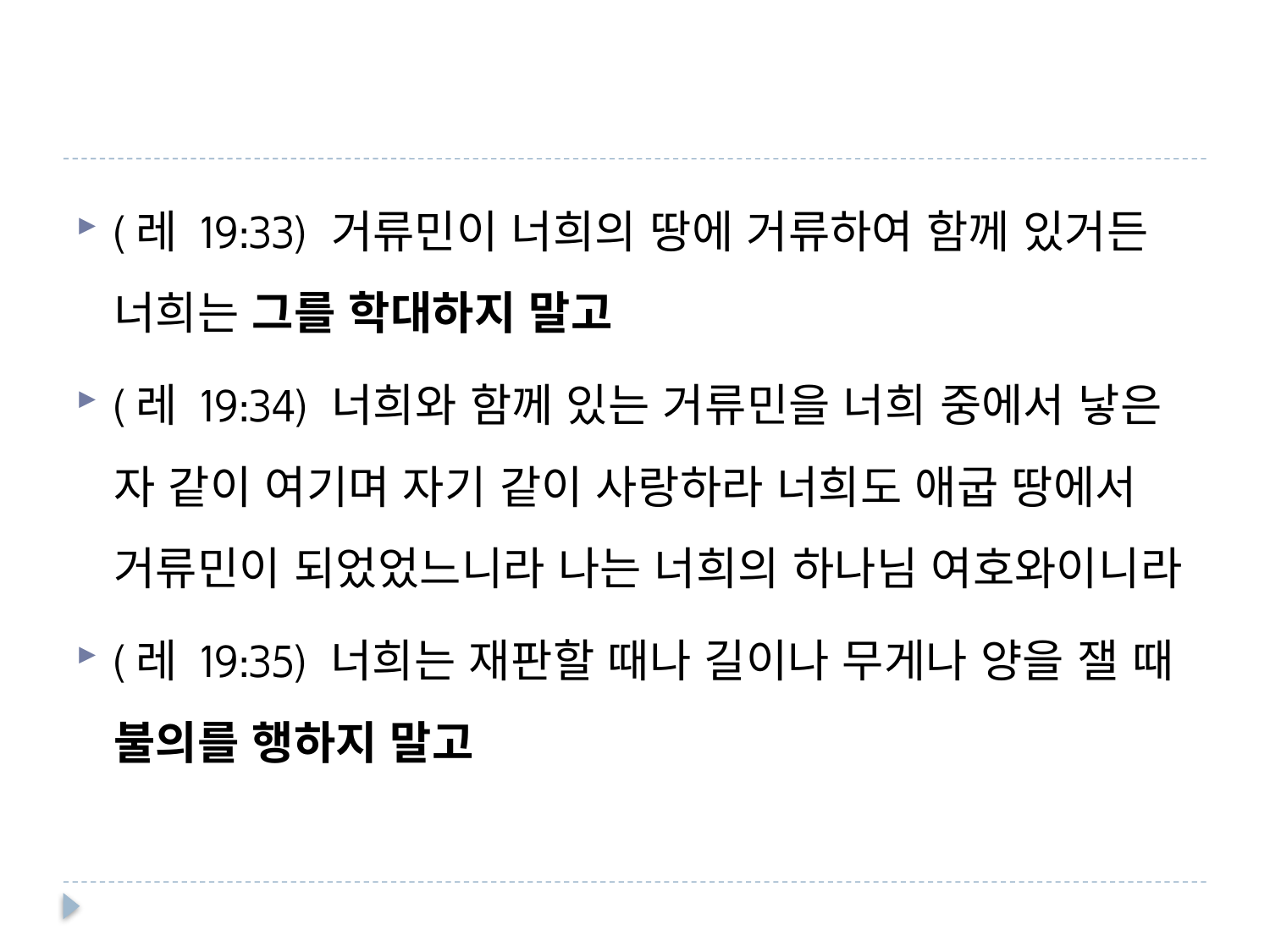

#
(레 19:33) 거류민이 너희의 땅에 거류하여 함께 있거든 너희는 그를 학대하지 말고
(레 19:34) 너희와 함께 있는 거류민을 너희 중에서 낳은 자 같이 여기며 자기 같이 사랑하라 너희도 애굽 땅에서 거류민이 되었었느니라 나는 너희의 하나님 여호와이니라
(레 19:35) 너희는 재판할 때나 길이나 무게나 양을 잴 때 불의를 행하지 말고